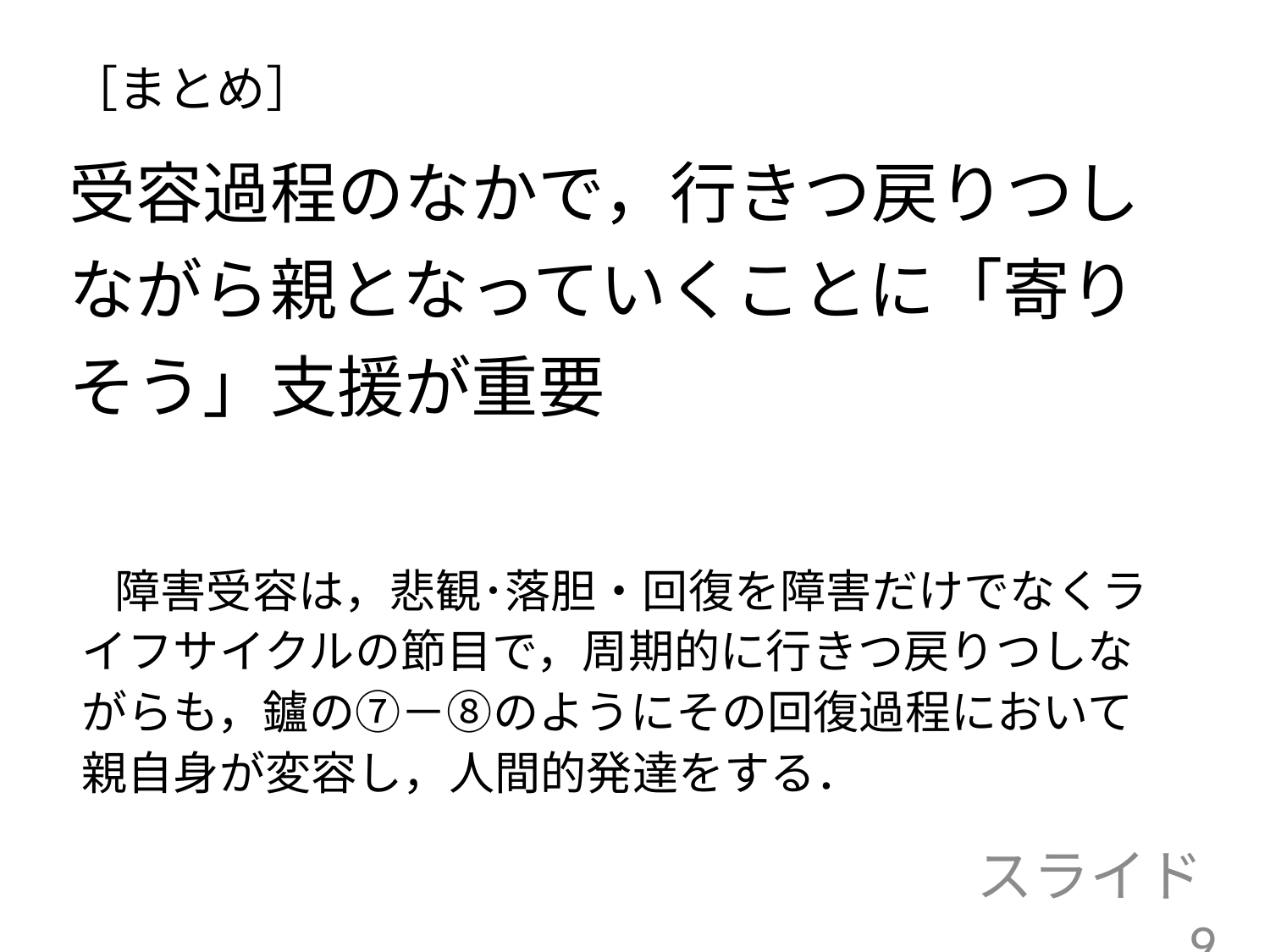

［まとめ］
受容過程のなかで，行きつ戻りつしながら親となっていくことに「寄りそう」支援が重要

　障害受容は，悲観･落胆・回復を障害だけでなくライフサイクルの節目で，周期的に行きつ戻りつしながらも，鑪の⑦－⑧のようにその回復過程において親自身が変容し，人間的発達をする．

スライド9